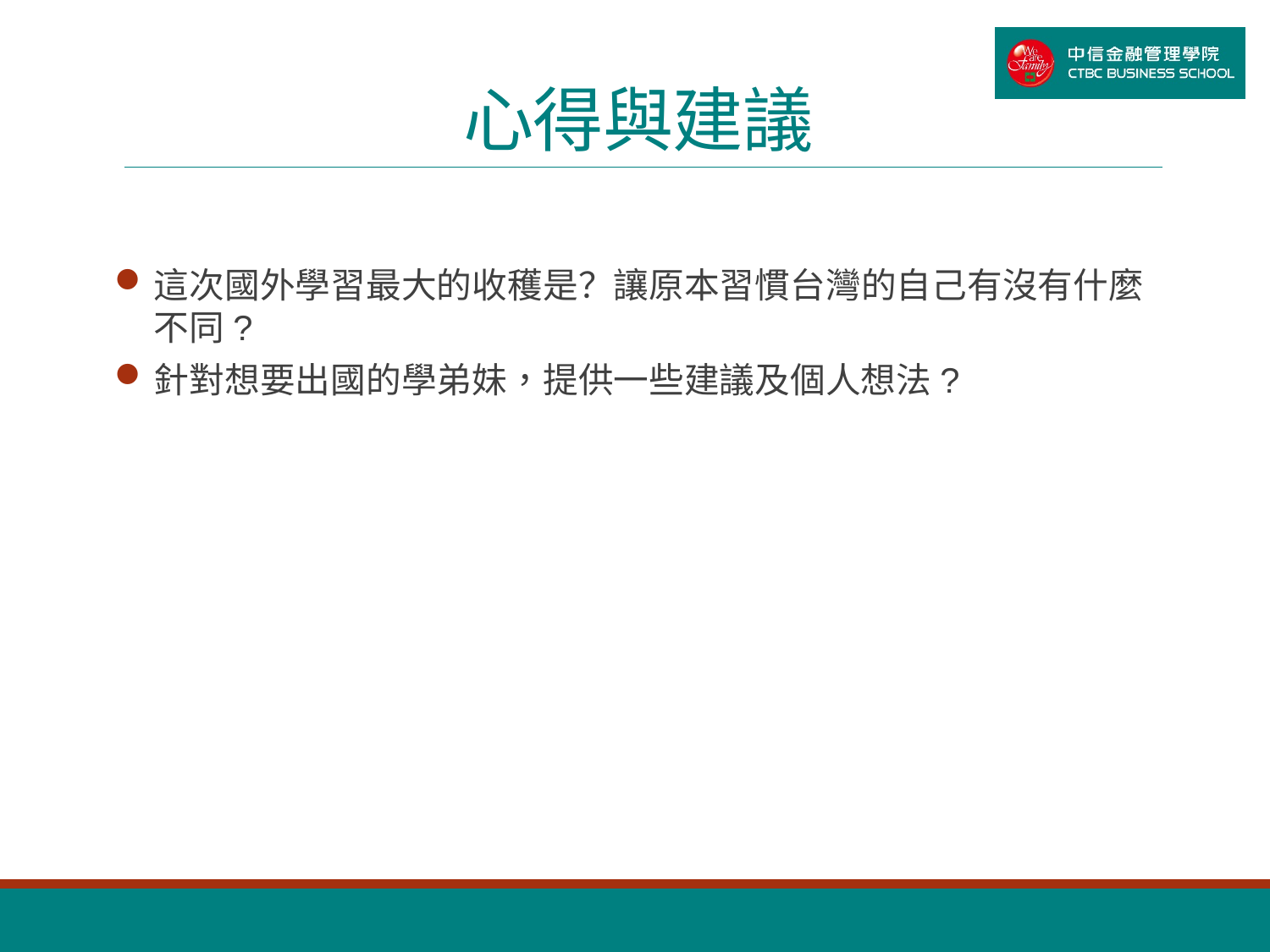

# 心得與建議
這次國外學習最大的收穫是？讓原本習慣台灣的自己有沒有什麼不同?
針對想要出國的學弟妹，提供一些建議及個人想法?